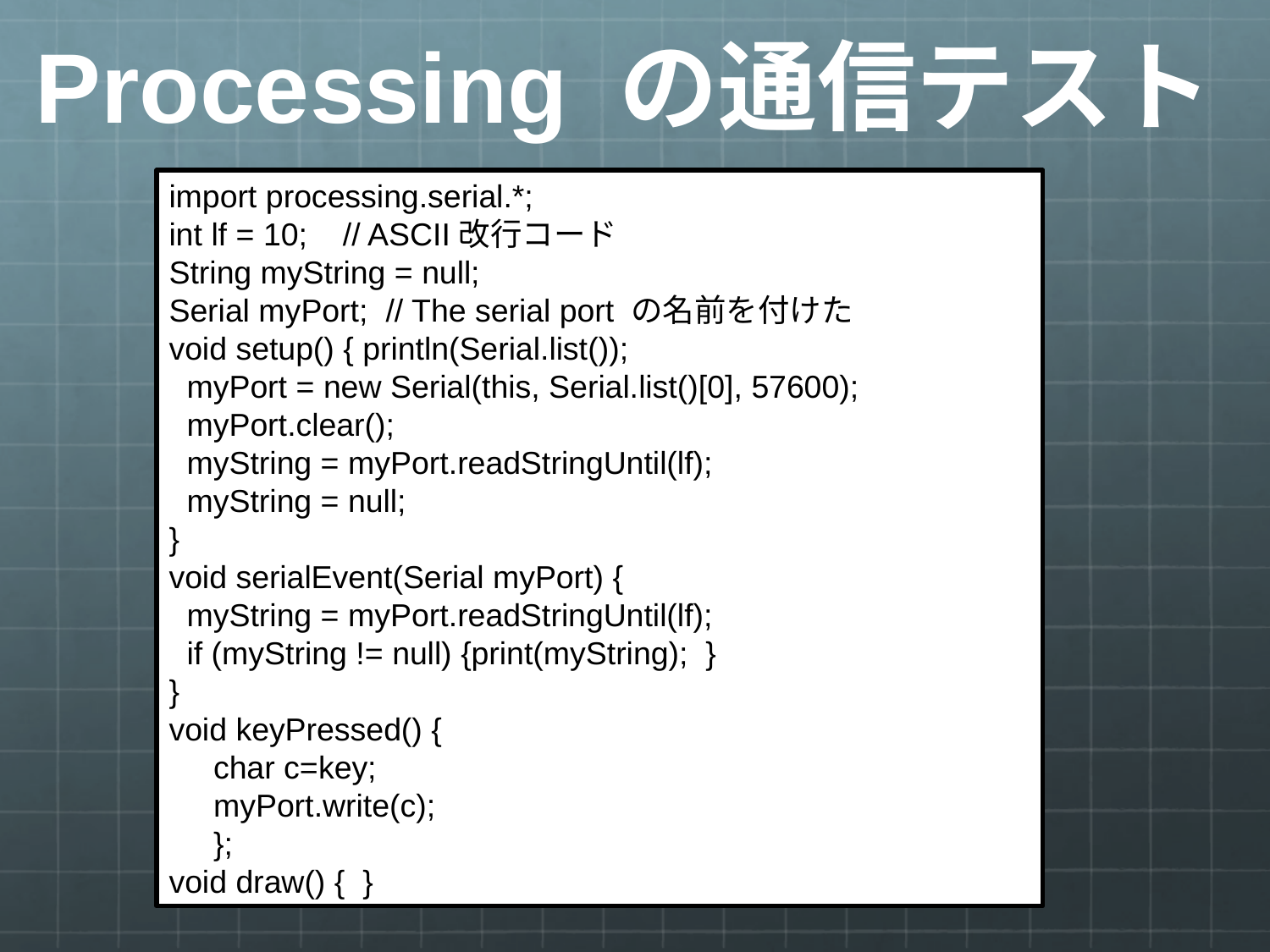

# Processing の通信テスト
import processing.serial.*;
int lf = 10;    // ASCII改行コード
String myString = null;
Serial myPort;  // The serial port の名前を付けた
void setup() { println(Serial.list());
  myPort = new Serial(this, Serial.list()[0], 57600);
  myPort.clear();
  myString = myPort.readStringUntil(lf);
  myString = null;
}
void serialEvent(Serial myPort) {
  myString = myPort.readStringUntil(lf);
  if (myString != null) {print(myString);  }
}
void keyPressed() {
     char c=key;
     myPort.write(c);
     };
void draw() {  }